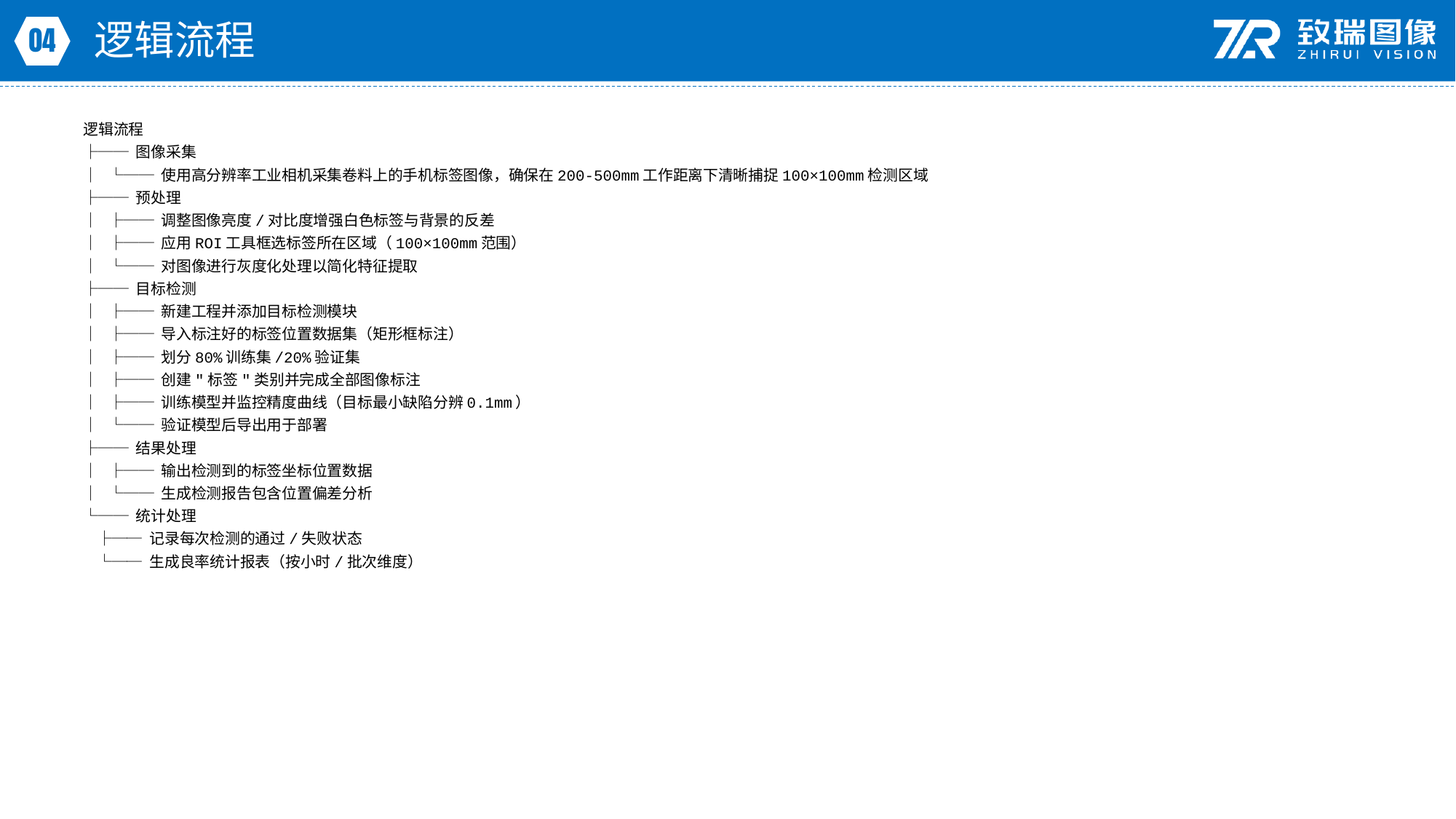

逻辑流程
04

逻辑流程
├── 图像采集
│   └── 使用高分辨率工业相机采集卷料上的手机标签图像，确保在200-500mm工作距离下清晰捕捉100×100mm检测区域
├── 预处理
│   ├── 调整图像亮度/对比度增强白色标签与背景的反差
│   ├── 应用ROI工具框选标签所在区域（100×100mm范围）
│   └── 对图像进行灰度化处理以简化特征提取
├── 目标检测
│   ├── 新建工程并添加目标检测模块
│   ├── 导入标注好的标签位置数据集（矩形框标注）
│   ├── 划分80%训练集/20%验证集
│   ├── 创建"标签"类别并完成全部图像标注
│   ├── 训练模型并监控精度曲线（目标最小缺陷分辨0.1mm）
│   └── 验证模型后导出用于部署
├── 结果处理
│   ├── 输出检测到的标签坐标位置数据
│   └── 生成检测报告包含位置偏差分析
└── 统计处理
    ├── 记录每次检测的通过/失败状态
    └── 生成良率统计报表（按小时/批次维度）